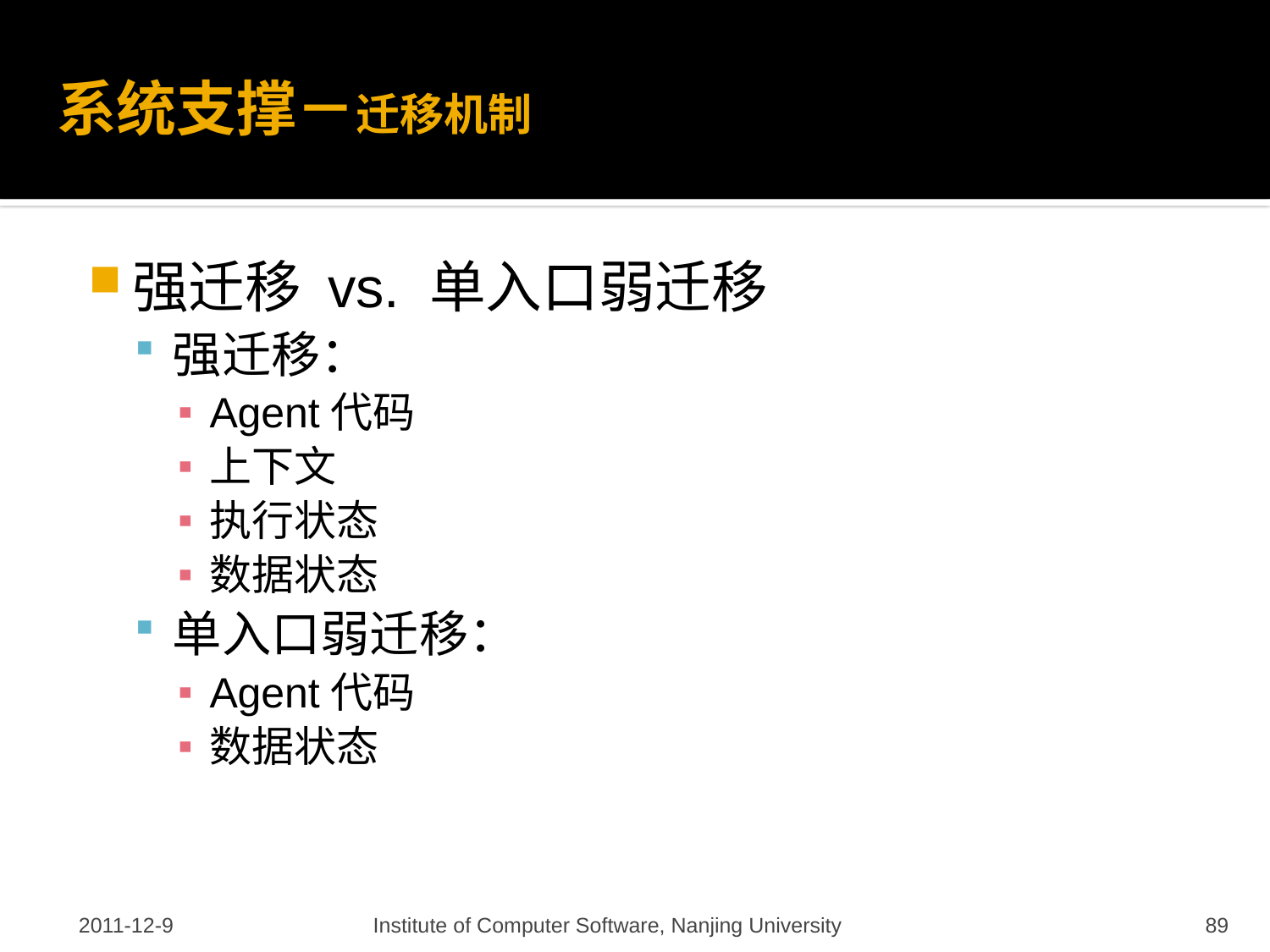

# 系统支撑－迁移机制
强迁移 vs. 单入口弱迁移
强迁移：
Agent代码
上下文
执行状态
数据状态
单入口弱迁移：
Agent代码
数据状态
2011-12-9
Institute of Computer Software, Nanjing University
89